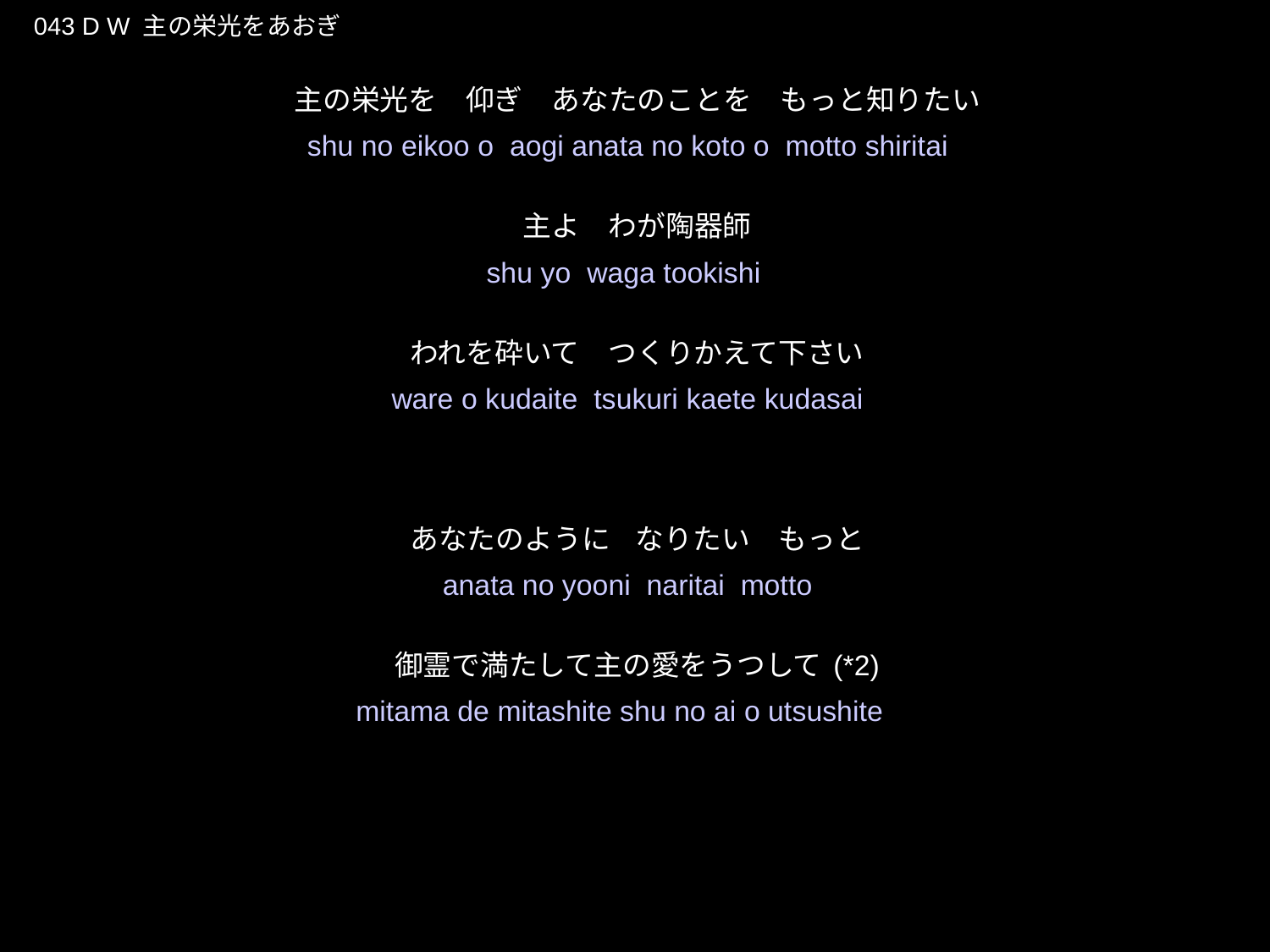

しゅのえいこうをあおぎ
★W
043 D W 主の栄光をあおぎ
主の栄光を　仰ぎ　あなたのことを　もっと知りたい
主よ　わが陶器師
われを砕いて　つくりかえて下さい
あなたのように    なりたい　もっと
御霊で満たして主の愛をうつして(*2)
★３
shu no eikoo o  aogi anata no koto o  motto shiritai
shu yo  waga tookishi
ware o kudaite  tsukuri kaete kudasai
anata no yooni  naritai  motto
mitama de mitashite shu no ai o utsushite